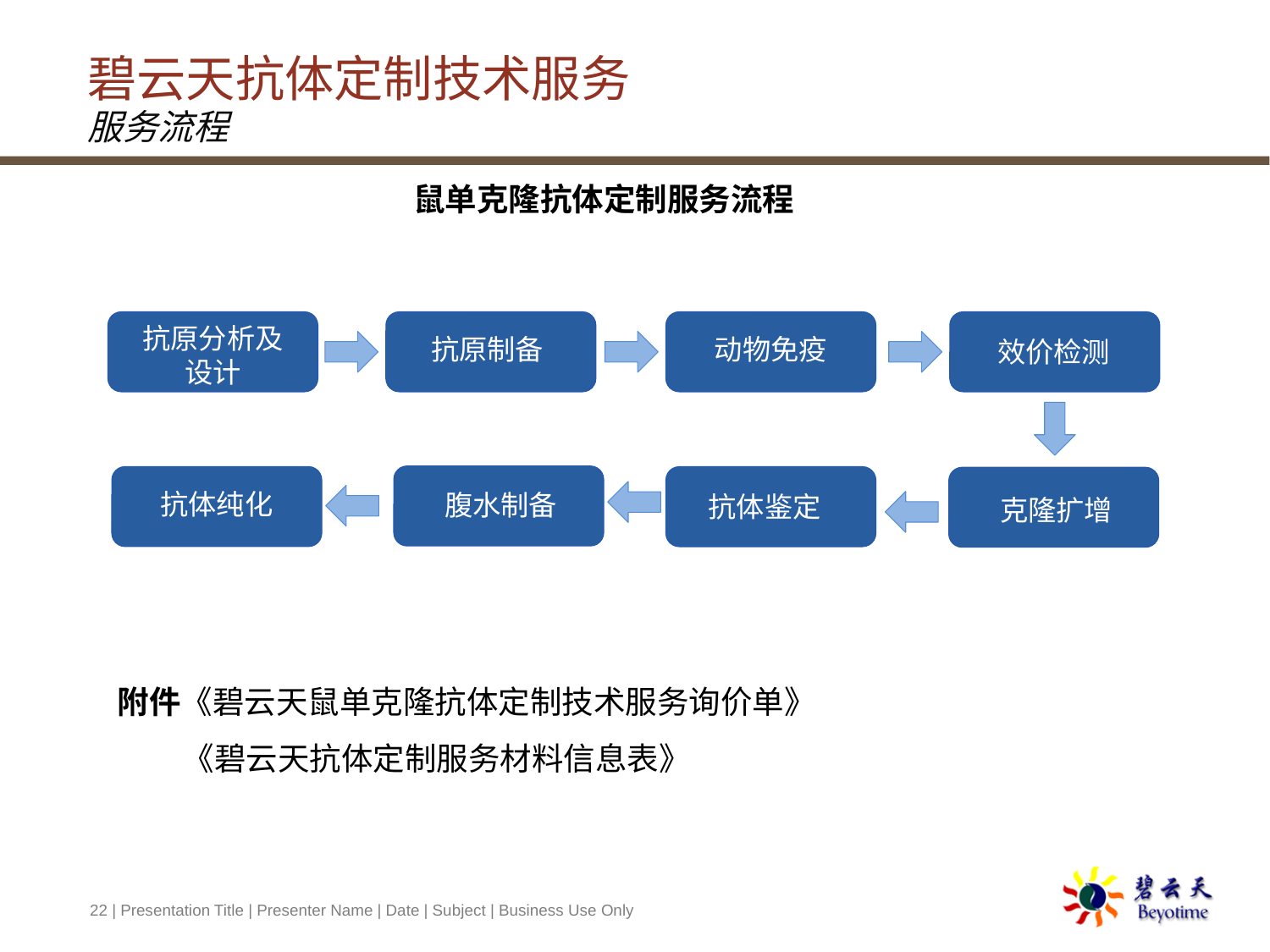

# 碧云天抗体定制技术服务 服务流程
鼠单克隆抗体定制服务流程

抗原分析及设计
抗原制备
动物免疫
效价检测

数据分析
交付结果
抗体鉴定
检测OD值
克隆扩增

抗体纯化
腹水制备

附件《碧云天鼠单克隆抗体定制技术服务询价单》
        《碧云天抗体定制服务材料信息表》
22 | Presentation Title | Presenter Name | Date | Subject | Business Use Only